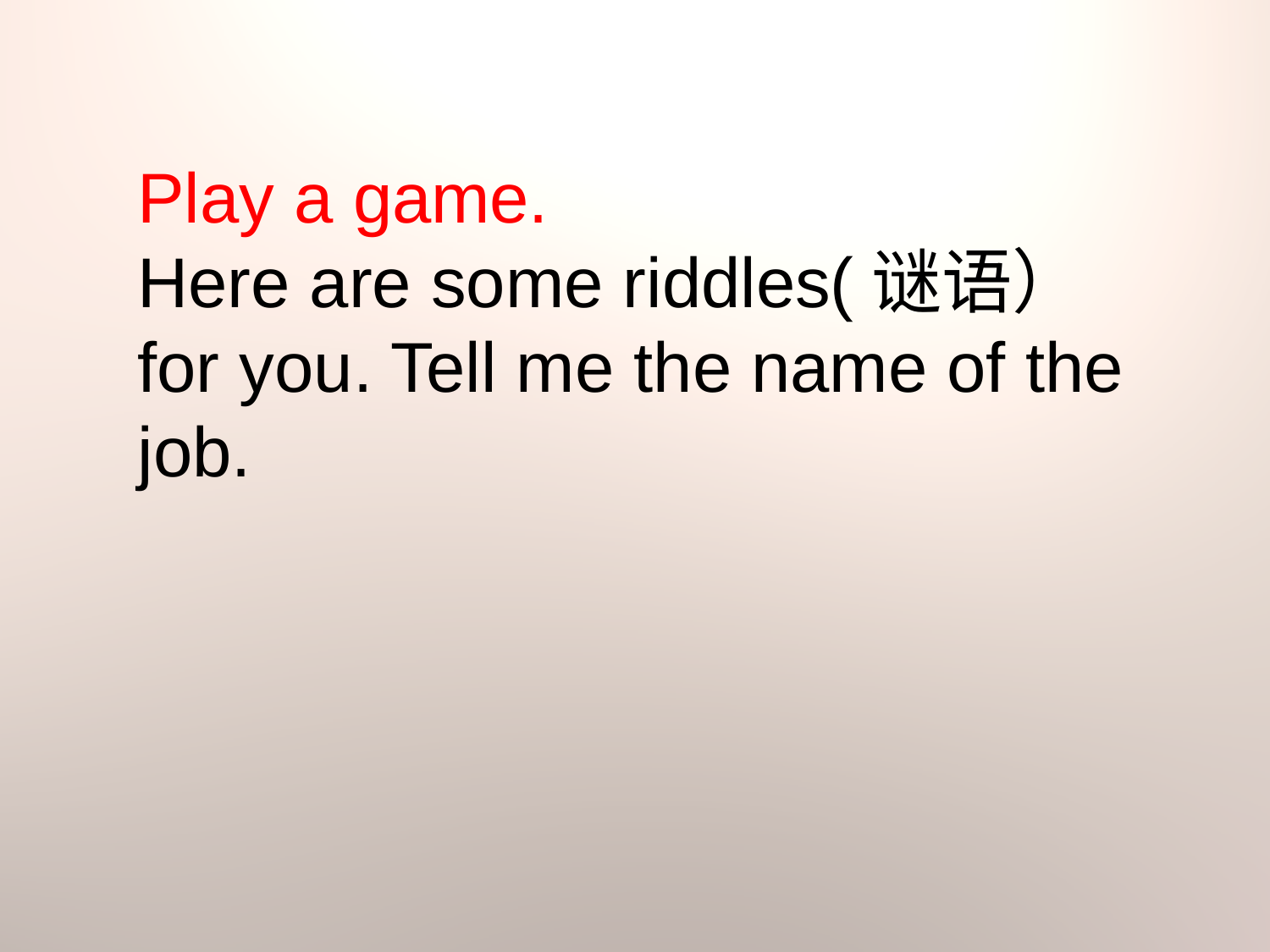

Play a game.
Here are some riddles(谜语） for you. Tell me the name of the job.